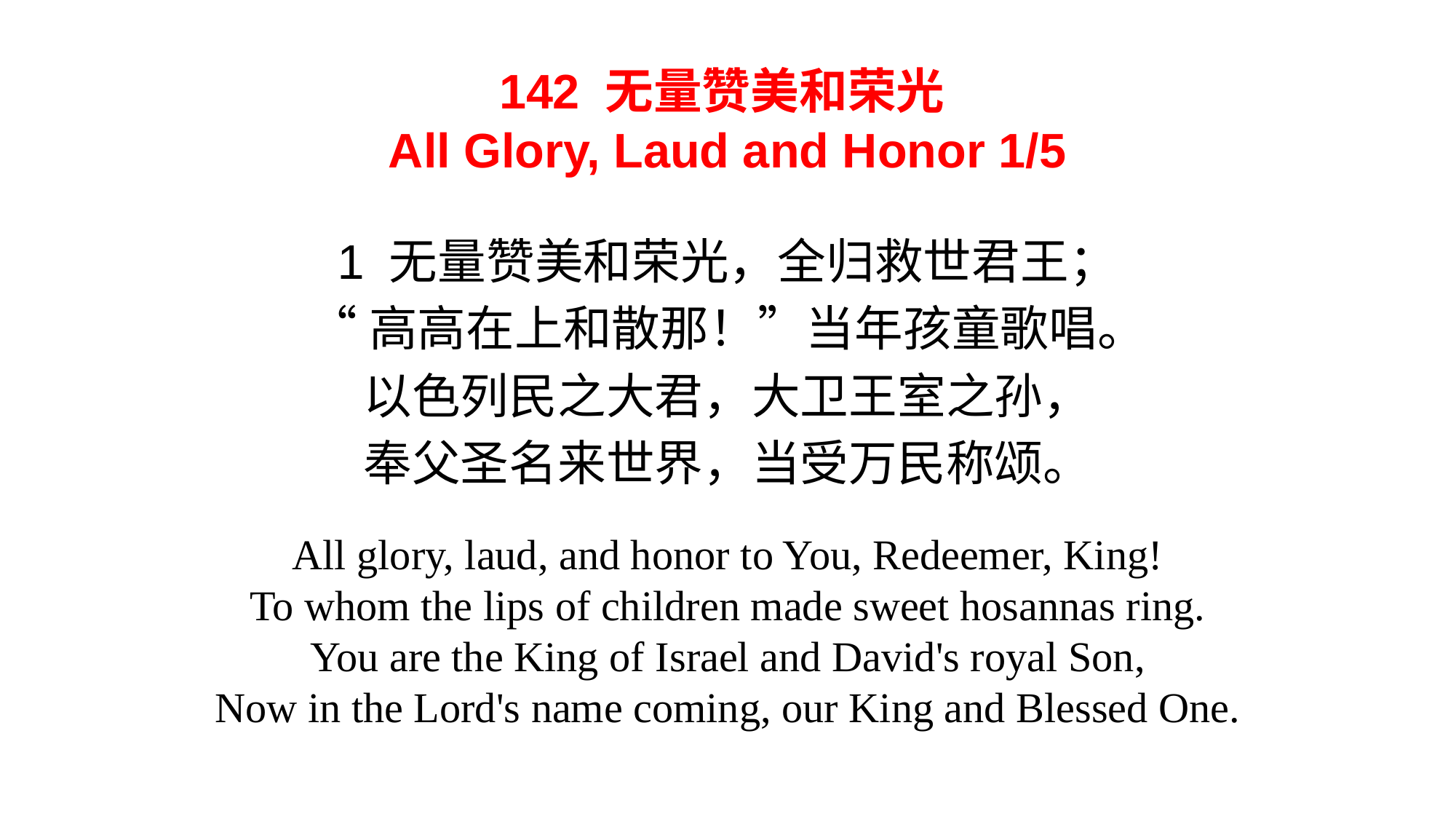

142 无量赞美和荣光
All Glory, Laud and Honor 1/5
1 无量赞美和荣光，全归救世君王；
“高高在上和散那！”当年孩童歌唱。
以色列民之大君，大卫王室之孙，
奉父圣名来世界，当受万民称颂。

All glory, laud, and honor to You, Redeemer, King!
To whom the lips of children made sweet hosannas ring.
You are the King of Israel and David's royal Son,
Now in the Lord's name coming, our King and Blessed One.